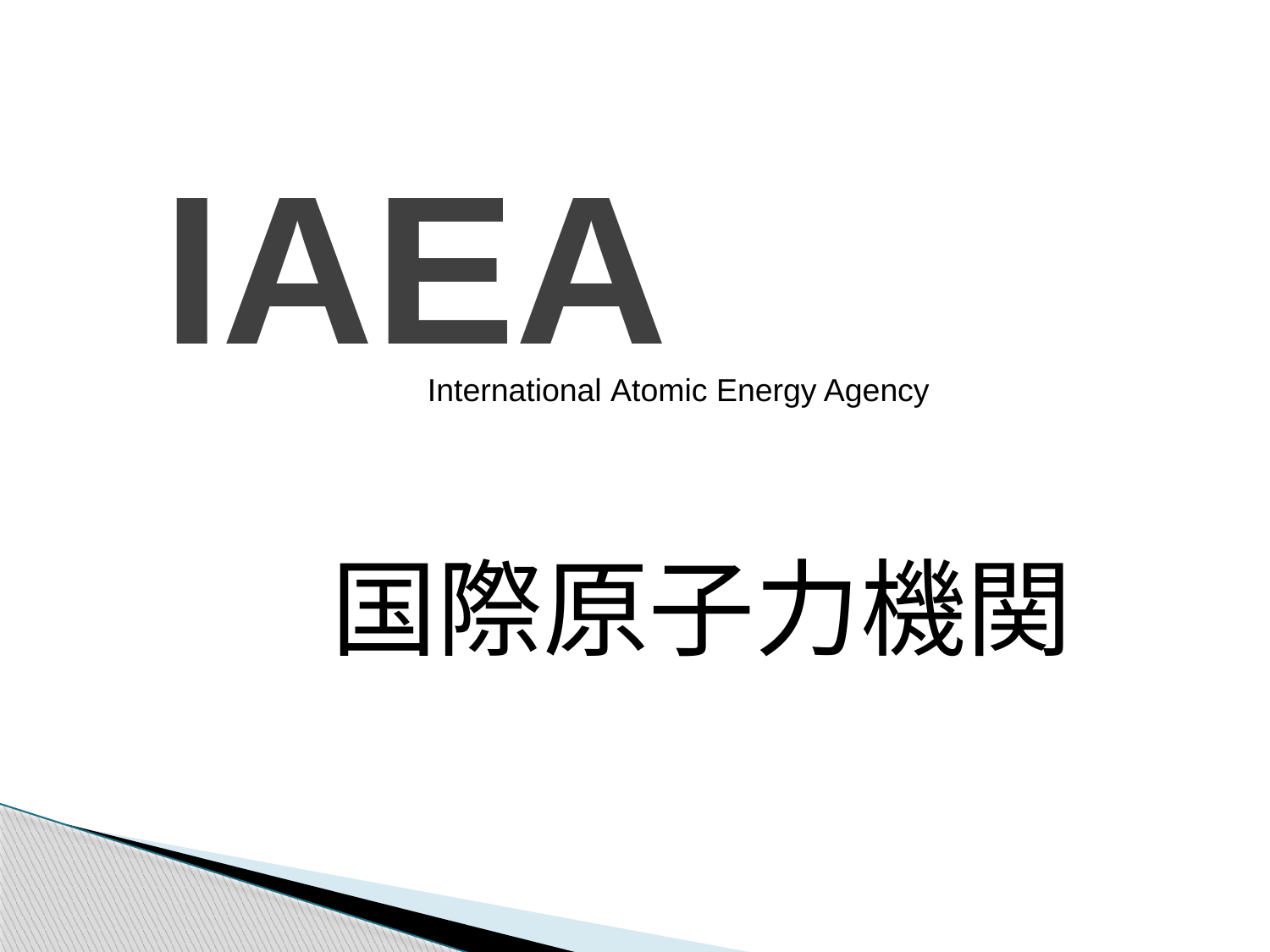

#
IAEA

International Atomic Energy Agency
国際原子力機関